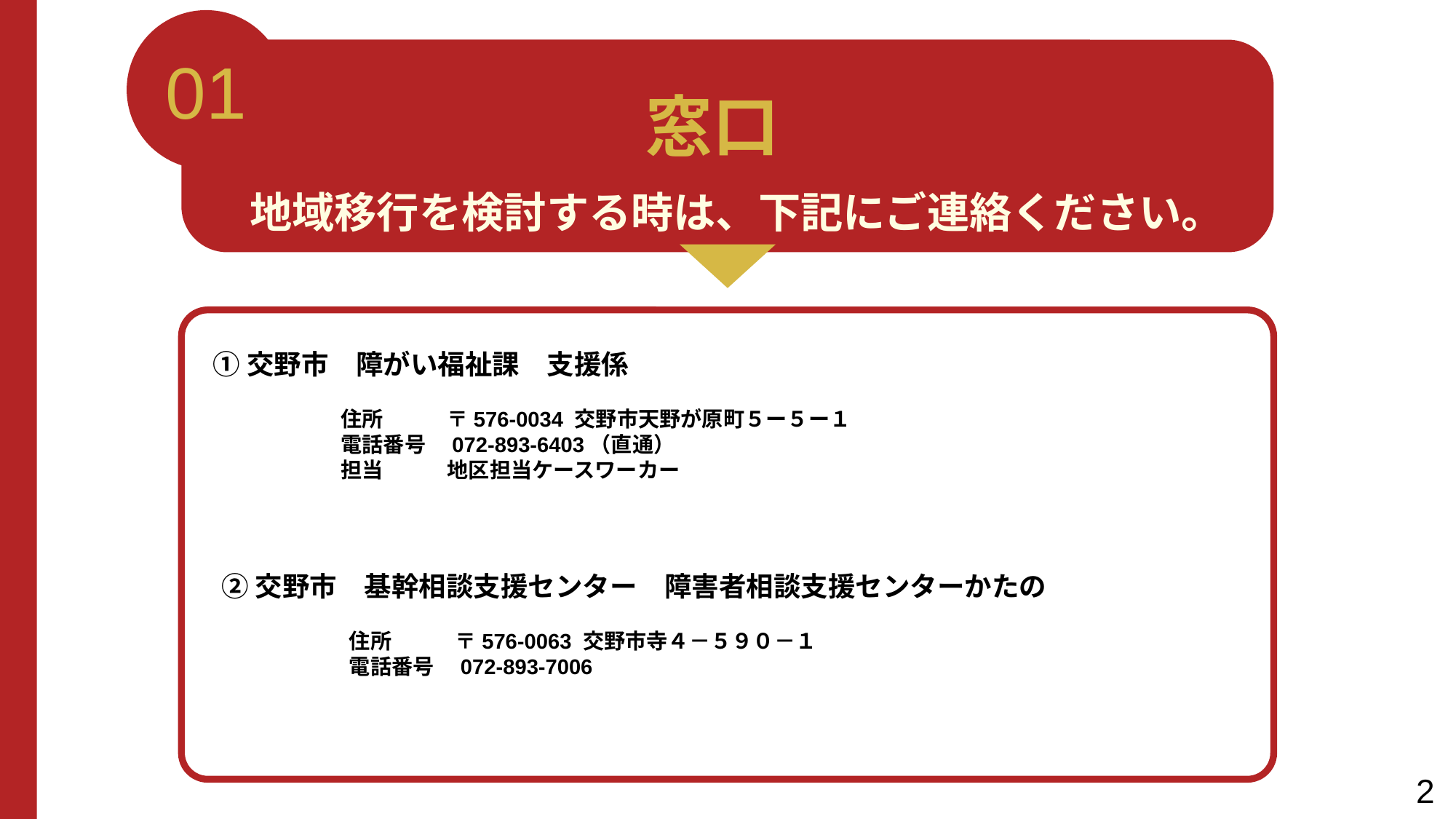

01

窓口
地域移行を検討する時は、下記にご連絡ください。

①交野市　障がい福祉課　支援係
　　
　　　　　　住所　　　〒576-0034 交野市天野が原町５ー５ー１
　　　　　　電話番号　072-893-6403（直通）
　　　　　　担当　　　地区担当ケースワーカー
②交野市　基幹相談支援センター　障害者相談支援センターかたの
　　
　　　　　　住所　　　〒576-0063 交野市寺４－５９０－１
　　　　　　電話番号　072-893-7006